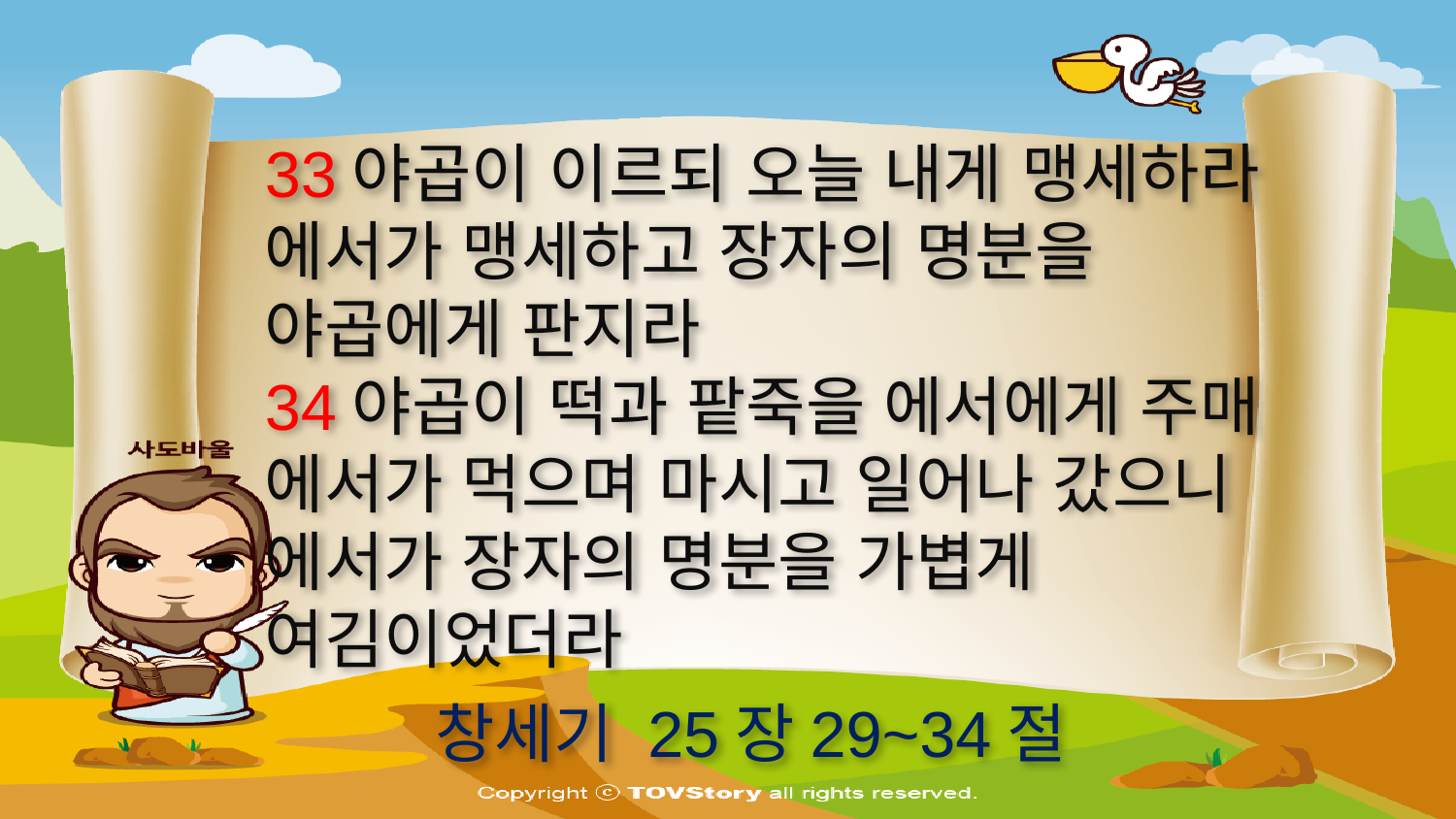

33야곱이 이르되 오늘 내게 맹세하라 에서가 맹세하고 장자의 명분을 야곱에게 판지라
34야곱이 떡과 팥죽을 에서에게 주매 에서가 먹으며 마시고 일어나 갔으니 에서가 장자의 명분을 가볍게 여김이었더라
창세기 25장29~34절